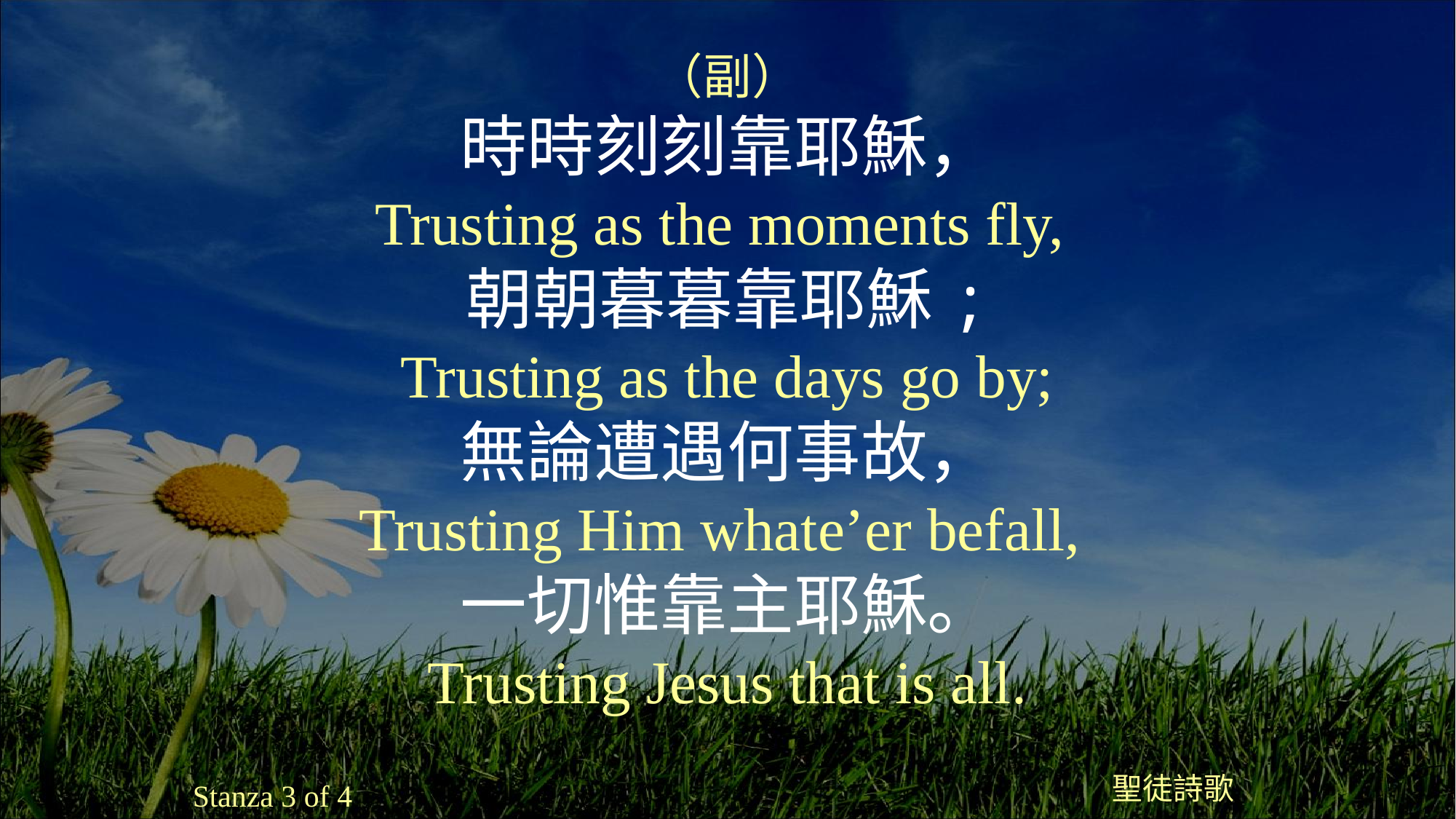

（副）
時時刻刻靠耶穌，
Trusting as the moments fly,
朝朝暮暮靠耶穌;
Trusting as the days go by;
無論遭遇何事故，
Trusting Him whate’er befall,
一切惟靠主耶穌。
Trusting Jesus that is all.
聖徒詩歌
Stanza 3 of 4